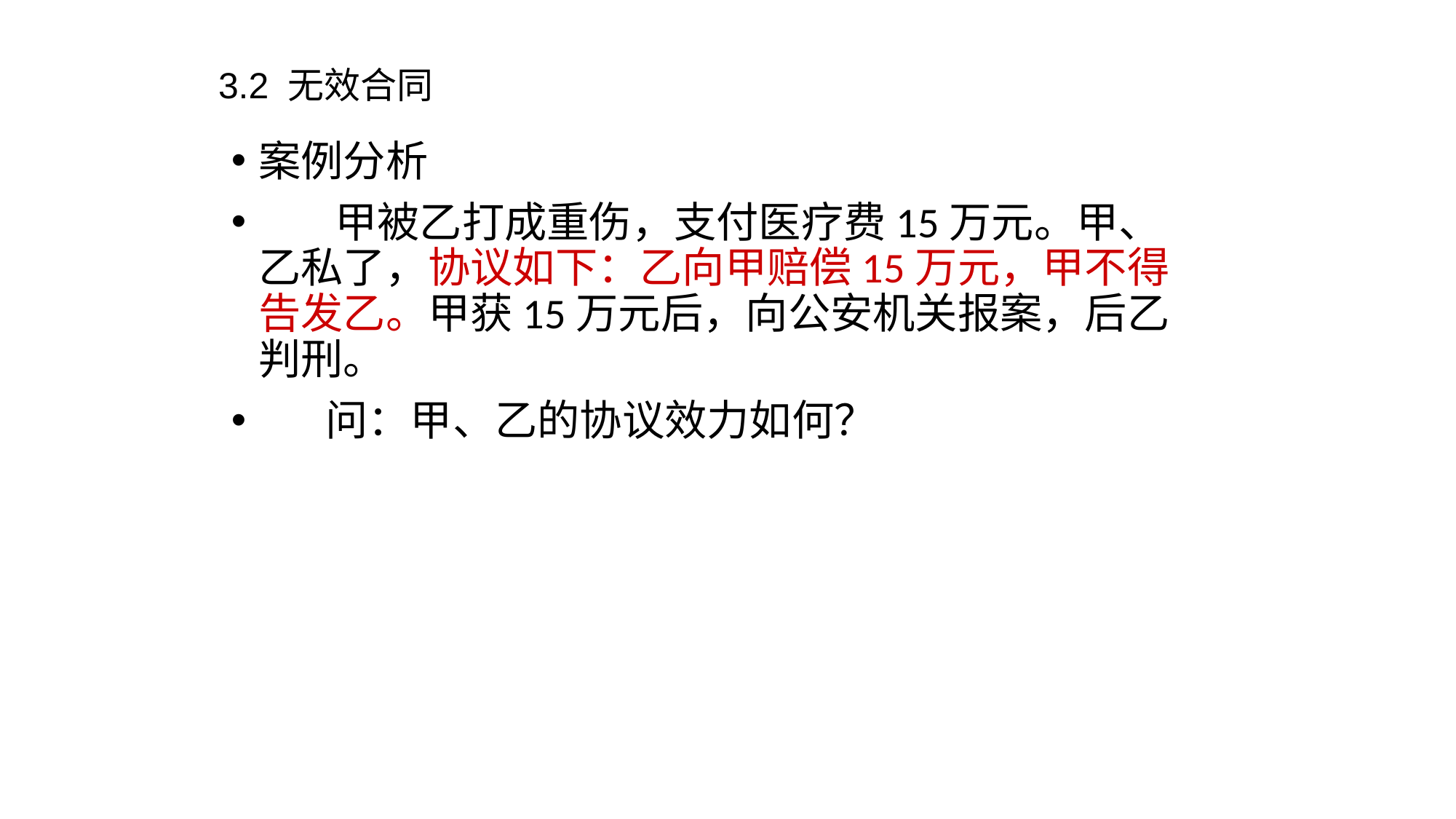

3.2 无效合同
案例分析
       甲被乙打成重伤，支付医疗费15万元。甲、乙私了，协议如下：乙向甲赔偿15万元，甲不得告发乙。甲获15万元后，向公安机关报案，后乙判刑。
      问：甲、乙的协议效力如何？